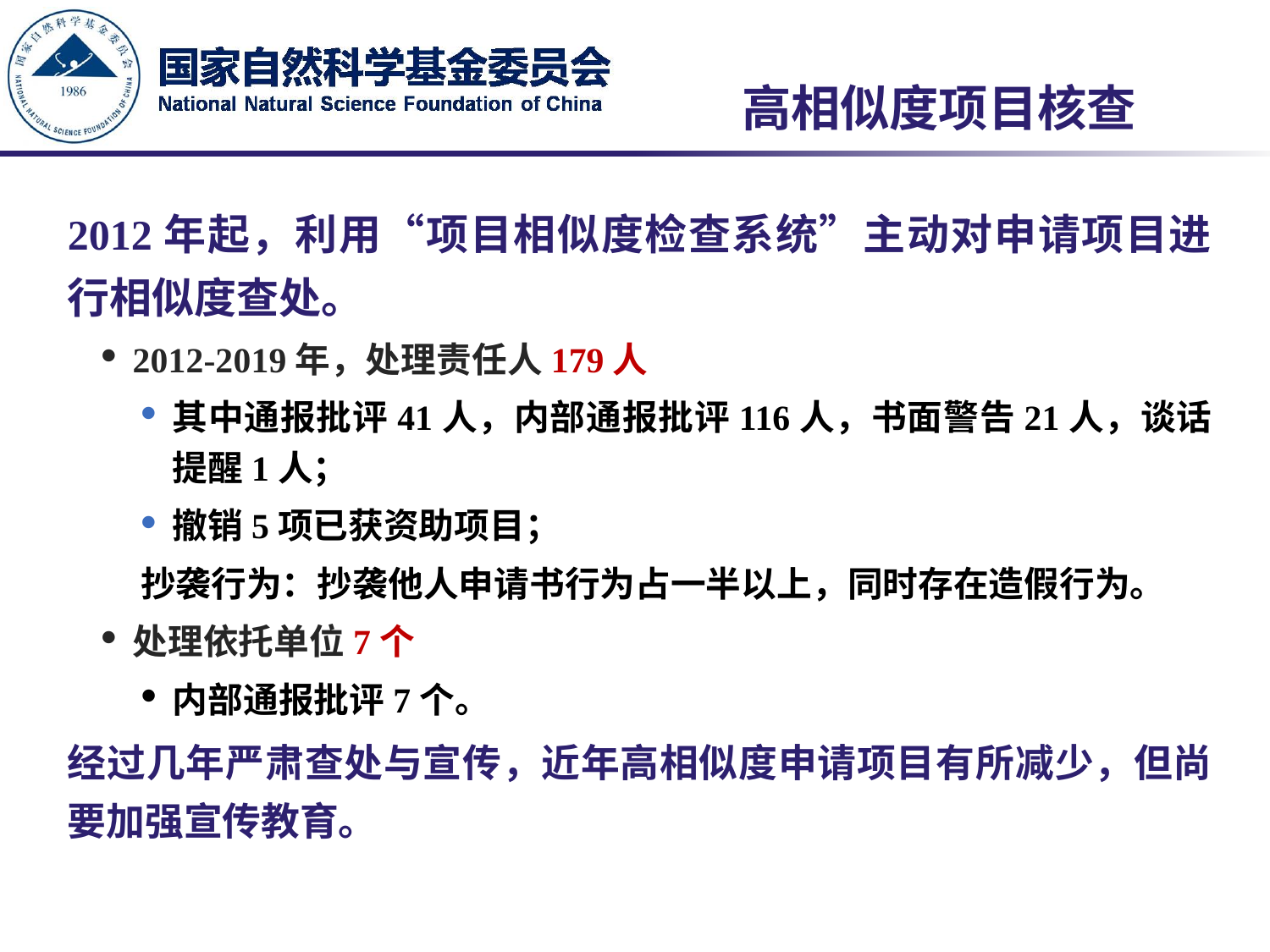

# 高相似度项目核查
2012年起，利用“项目相似度检查系统”主动对申请项目进行相似度查处。
2012-2019年，处理责任人179人
其中通报批评41人，内部通报批评116人，书面警告21人，谈话提醒1人；
撤销5项已获资助项目；
抄袭行为：抄袭他人申请书行为占一半以上，同时存在造假行为。
处理依托单位7个
内部通报批评7个。
经过几年严肃查处与宣传，近年高相似度申请项目有所减少，但尚要加强宣传教育。